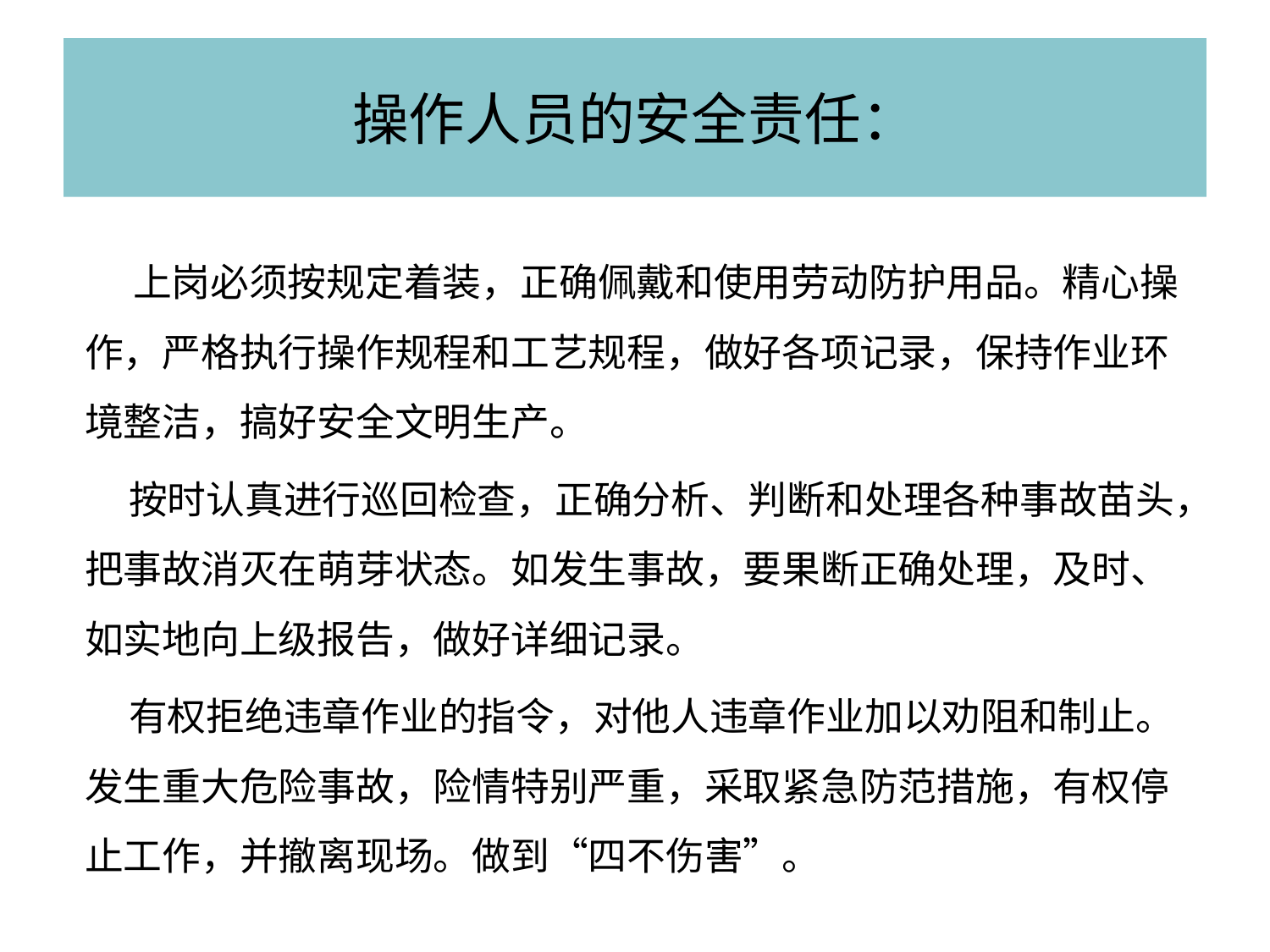

# 操作人员的安全责任：
    上岗必须按规定着装，正确佩戴和使用劳动防护用品。精心操作，严格执行操作规程和工艺规程，做好各项记录，保持作业环境整洁，搞好安全文明生产。
    按时认真进行巡回检查，正确分析、判断和处理各种事故苗头，把事故消灭在萌芽状态。如发生事故，要果断正确处理，及时、如实地向上级报告，做好详细记录。
    有权拒绝违章作业的指令，对他人违章作业加以劝阻和制止。发生重大危险事故，险情特别严重，采取紧急防范措施，有权停止工作，并撤离现场。做到“四不伤害”。

63